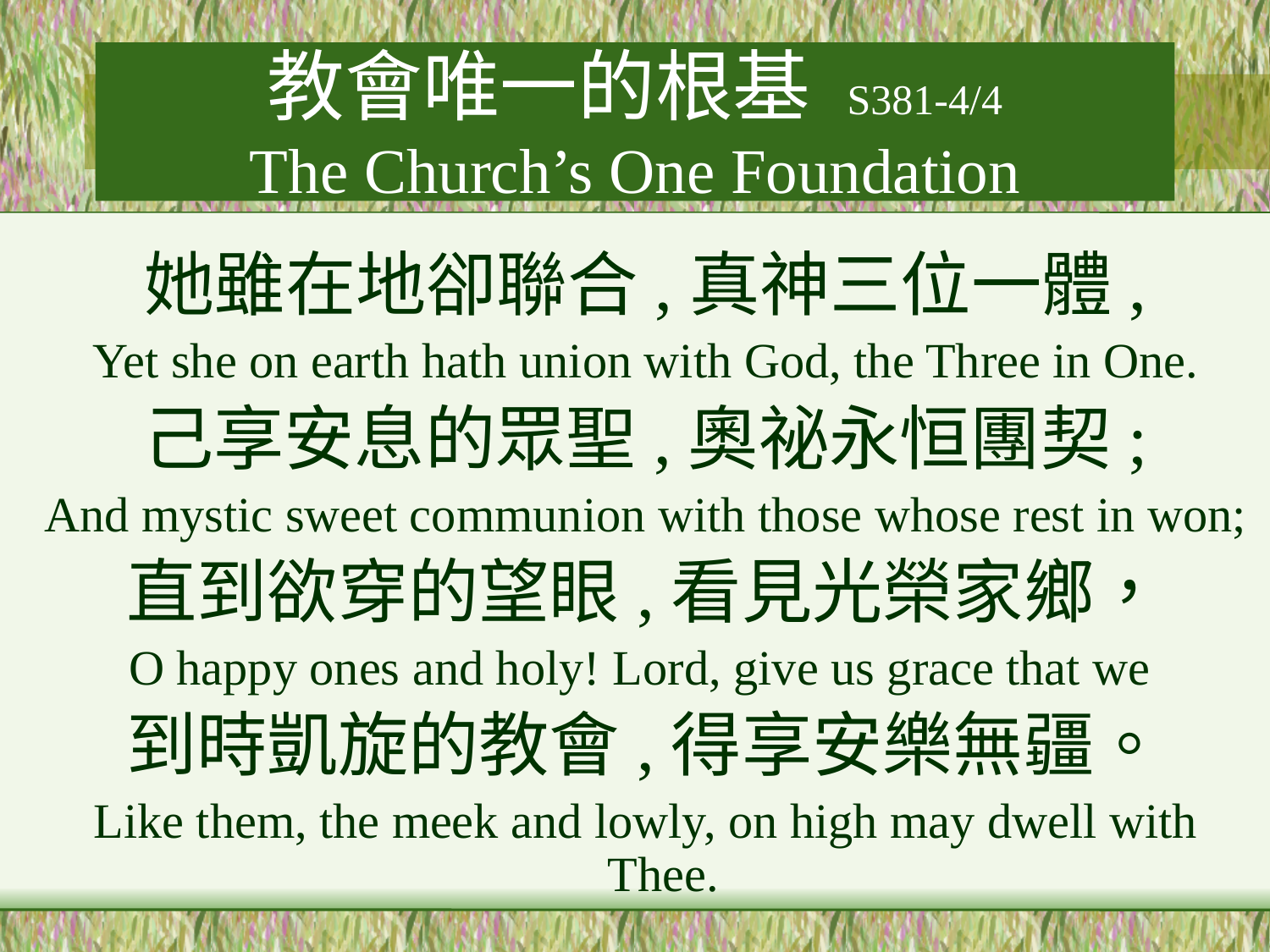

# 教會唯一的根基 S381-4/4 The Church’s One Foundation
她雖在地卻聯合,真神三位一體,
Yet she on earth hath union with God, the Three in One.
己享安息的眾聖,奧祕永恒團契;
And mystic sweet communion with those whose rest in won;
直到欲穿的望眼,看見光榮家鄉，
O happy ones and holy! Lord, give us grace that we
到時凱旋的教會,得享安樂無疆。
Like them, the meek and lowly, on high may dwell with Thee.